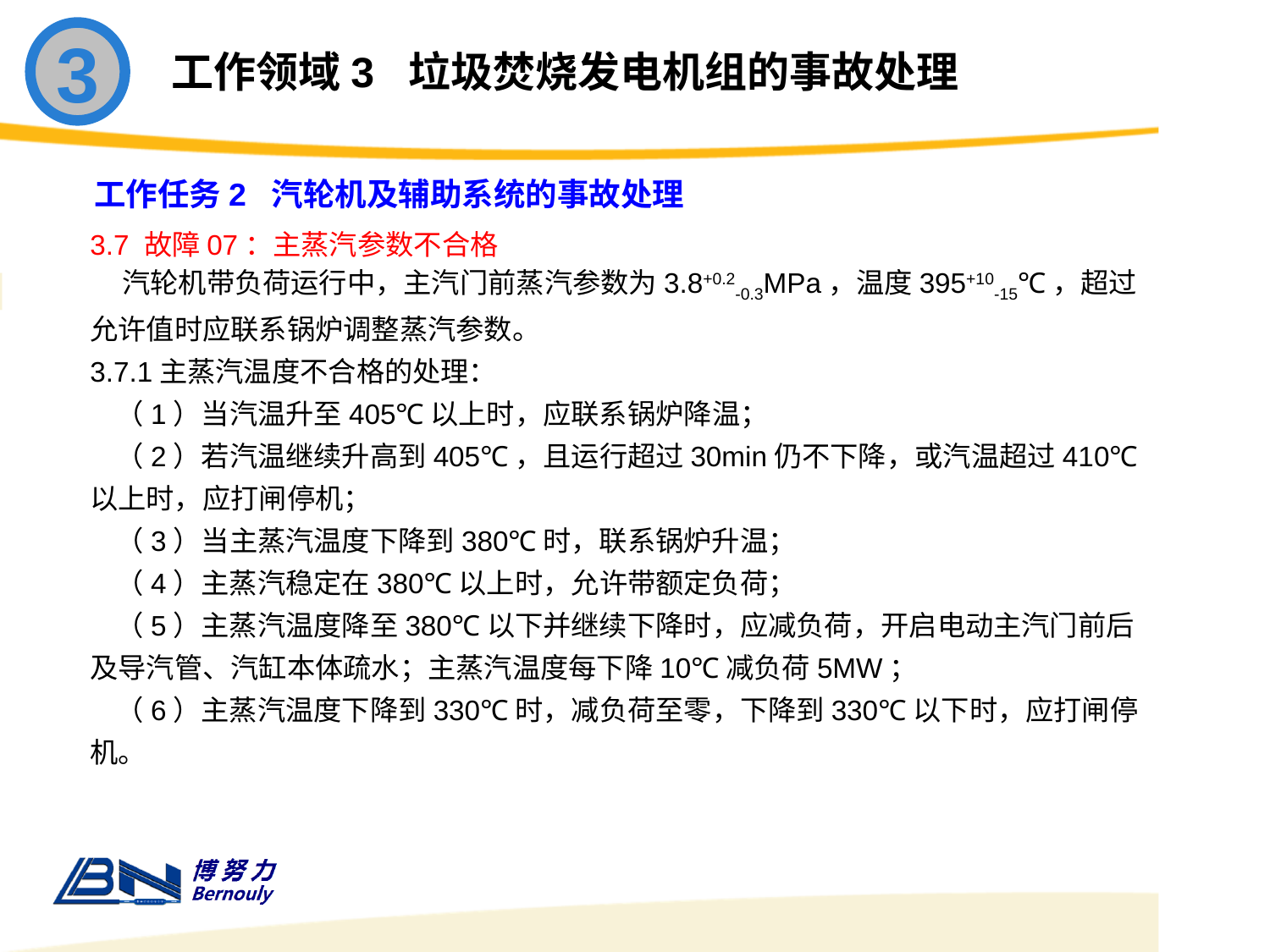

3
工作领域3  垃圾焚烧发电机组的事故处理
工作任务2  汽轮机及辅助系统的事故处理
3.7 故障07：主蒸汽参数不合格
    汽轮机带负荷运行中，主汽门前蒸汽参数为3.8+0.2-0.3MPa，温度395+10-15℃，超过允许值时应联系锅炉调整蒸汽参数。
3.7.1主蒸汽温度不合格的处理：
   （1）当汽温升至405℃以上时，应联系锅炉降温；
   （2）若汽温继续升高到405℃，且运行超过30min仍不下降，或汽温超过410℃以上时，应打闸停机；
   （3）当主蒸汽温度下降到380℃时，联系锅炉升温；
   （4）主蒸汽稳定在380℃以上时，允许带额定负荷；
   （5）主蒸汽温度降至380℃以下并继续下降时，应减负荷，开启电动主汽门前后及导汽管、汽缸本体疏水；主蒸汽温度每下降10℃减负荷5MW；
   （6）主蒸汽温度下降到330℃时，减负荷至零，下降到330℃以下时，应打闸停机。